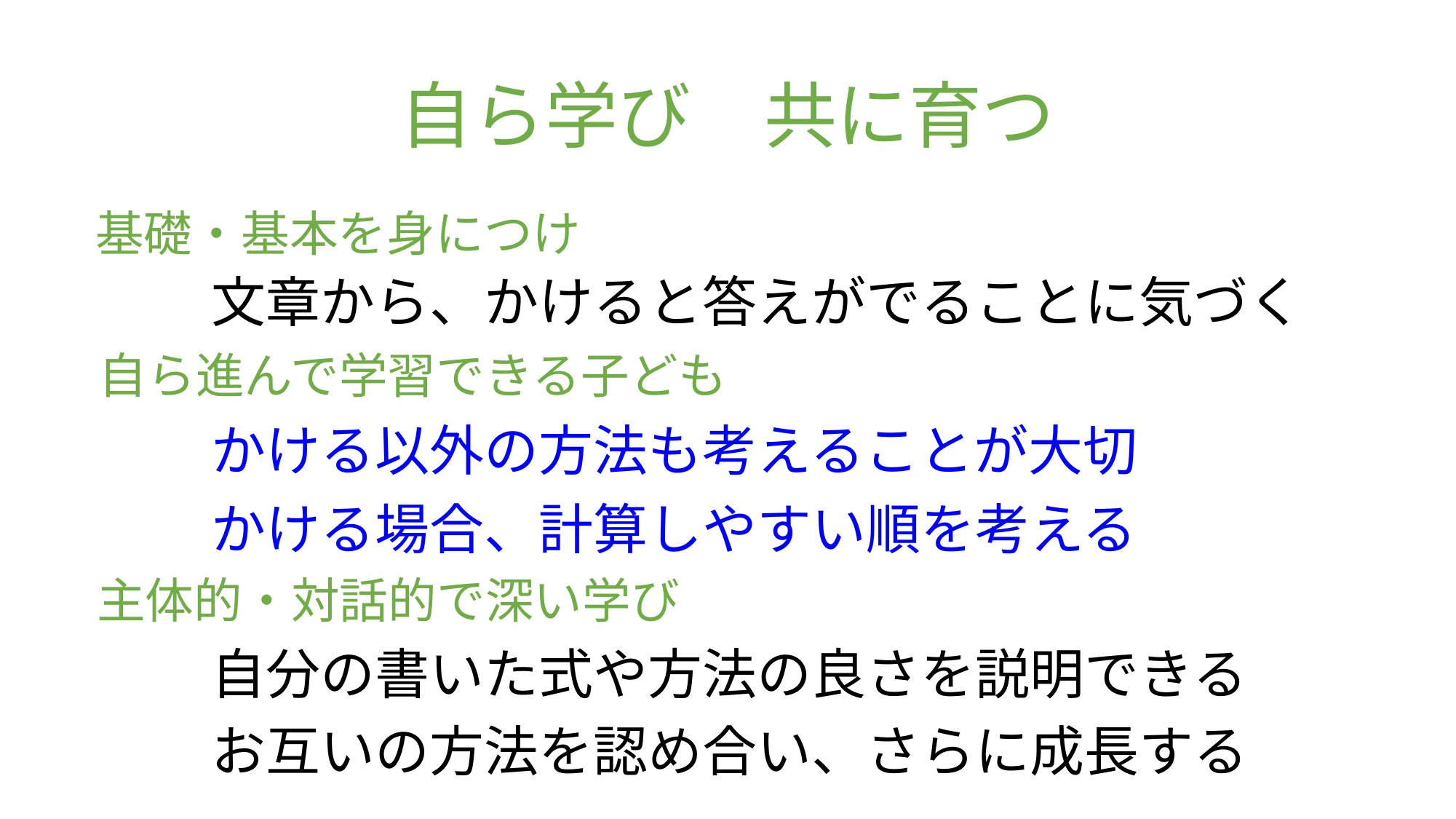

自ら学び　共に育つ
基礎・基本を身につけ
文章から、かけると答えがでることに気づく
自ら進んで学習できる子ども
かける以外の方法も考えることが大切
かける場合、計算しやすい順を考える
主体的・対話的で深い学び
自分の書いた式や方法の良さを説明できる
お互いの方法を認め合い、さらに成長する